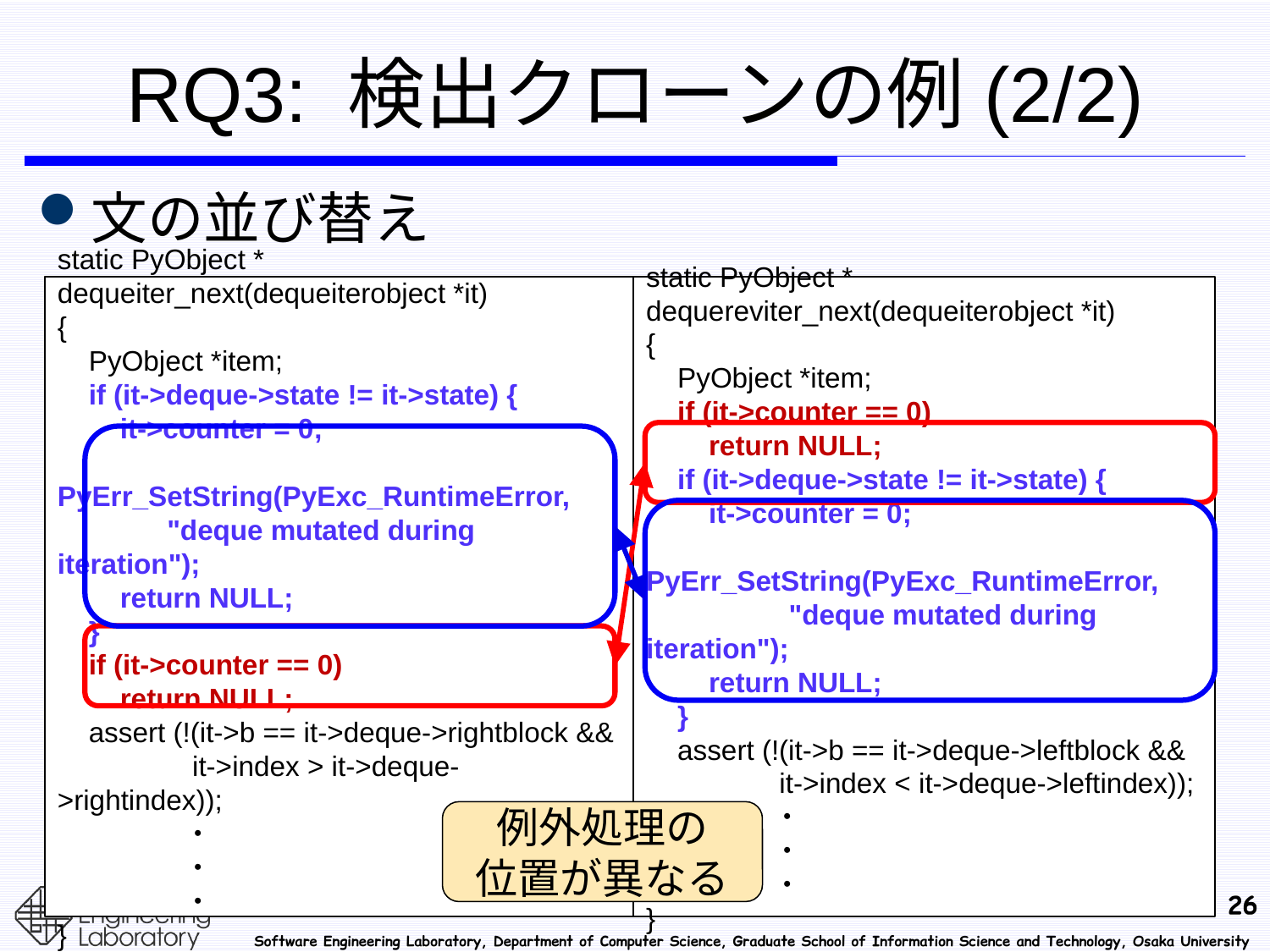

# RQ3: 検出クローンの例(2/2)
文の並び替え
static PyObject *
dequeiter_next(dequeiterobject *it)
{
    PyObject *item;
    if (it->deque->state != it->state) {
        it->counter = 0;
        PyErr_SetString(PyExc_RuntimeError,
              "deque mutated during iteration");
        return NULL;
    }
    if (it->counter == 0)
        return NULL;
    assert (!(it->b == it->deque->rightblock &&
	 it->index > it->deque->rightindex));
	・
	・
	・
}
static PyObject *
dequereviter_next(dequeiterobject *it)
{
    PyObject *item;
    if (it->counter == 0)
        return NULL;
    if (it->deque->state != it->state) {
        it->counter = 0;
        PyErr_SetString(PyExc_RuntimeError,
	  "deque mutated during iteration");
        return NULL;
    }
    assert (!(it->b == it->deque->leftblock &&
                 it->index < it->deque->leftindex));
	・
	・
	・
}

例外処理の
位置が異なる